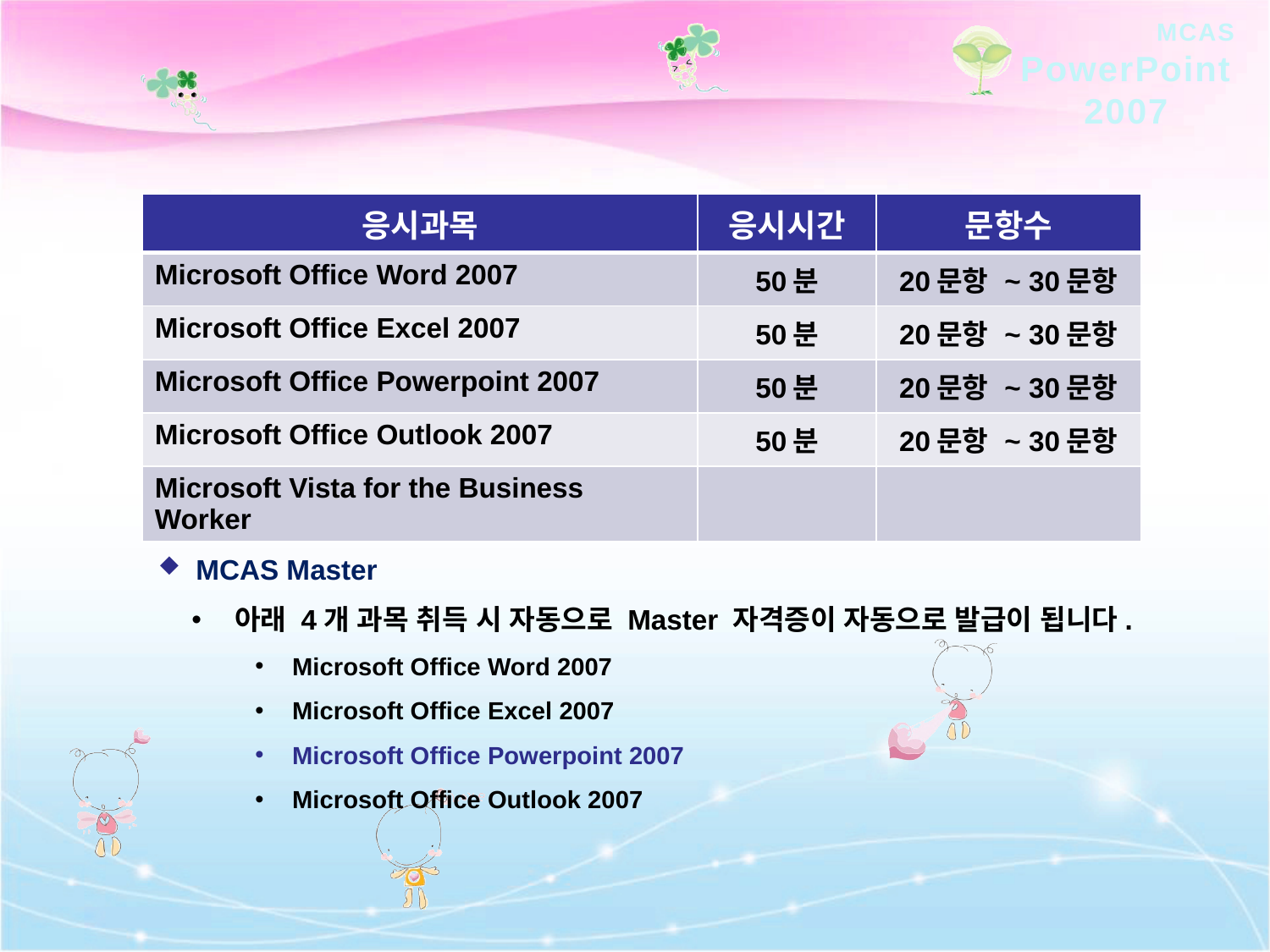

| 응시과목 | 응시시간 | 문항수 |
| --- | --- | --- |
| Microsoft Office Word 2007 | 50분 | 20문항 ~ 30문항 |
| Microsoft Office Excel 2007 | 50분 | 20문항 ~ 30문항 |
| Microsoft Office Powerpoint 2007 | 50분 | 20문항 ~ 30문항 |
| Microsoft Office Outlook 2007 | 50분 | 20문항 ~ 30문항 |
| Microsoft Vista for the Business Worker |  |  |
 MCAS Master
 아래 4개 과목 취득 시 자동으로 Master 자격증이 자동으로 발급이 됩니다.
 Microsoft Office Word 2007
 Microsoft Office Excel 2007
 Microsoft Office Powerpoint 2007
 Microsoft Office Outlook 2007